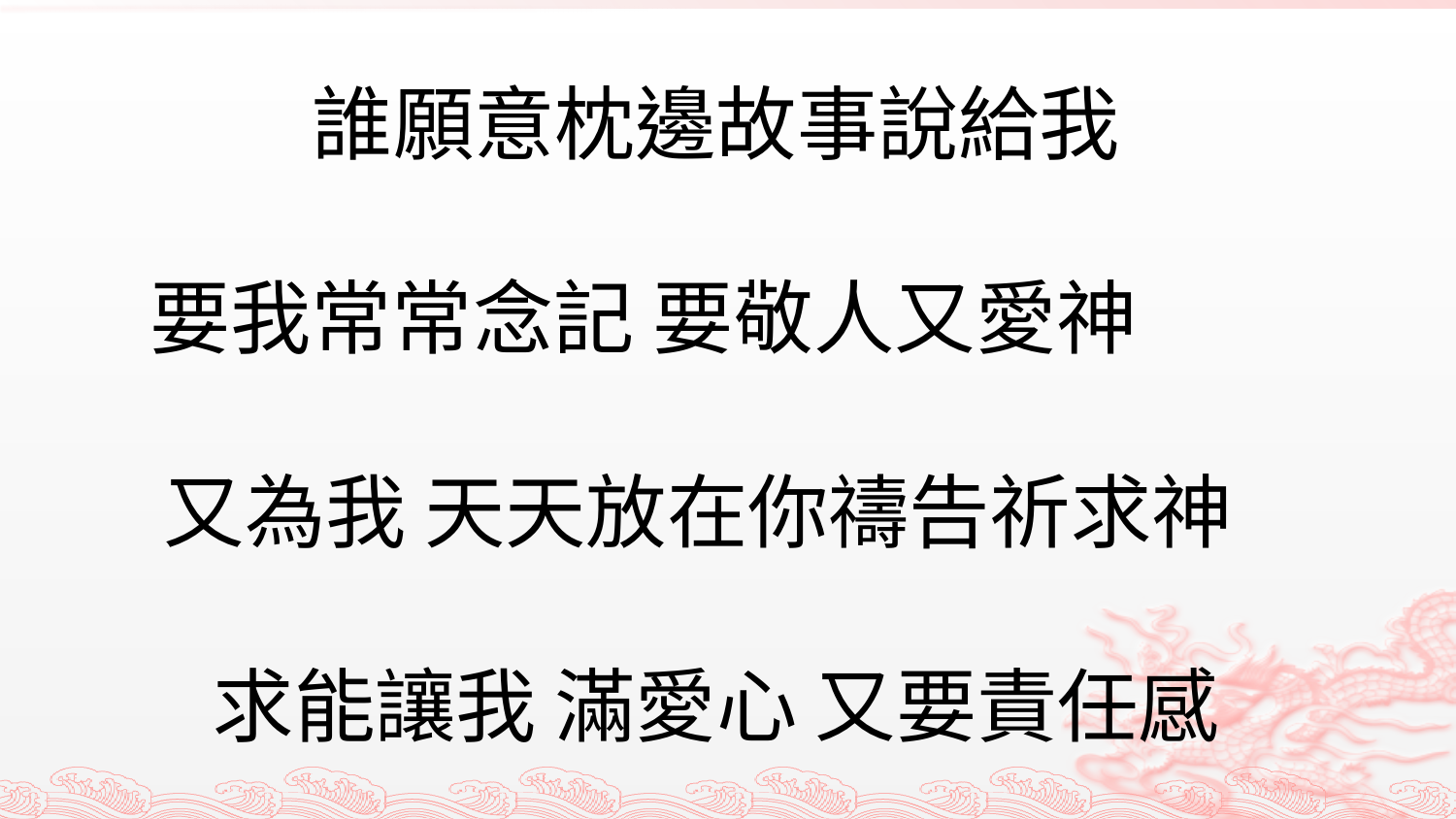

誰願意枕邊故事說給我

要我常常念記 要敬人又愛神

又為我 天天放在你禱告祈求神

求能讓我 滿愛心 又要責任感